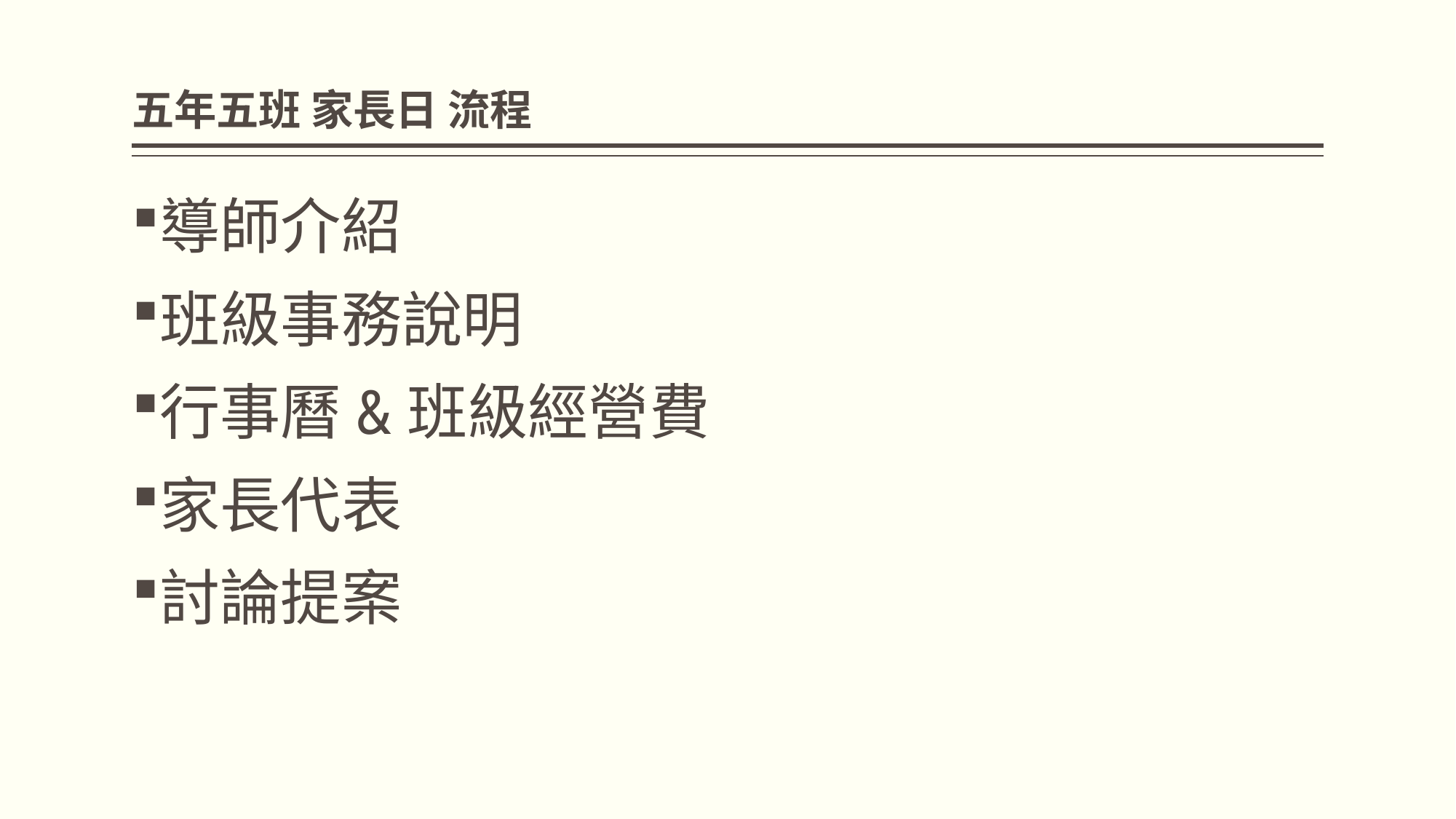

# 五年五班 家長日 流程
導師介紹
班級事務說明
行事曆&班級經營費
家長代表
討論提案